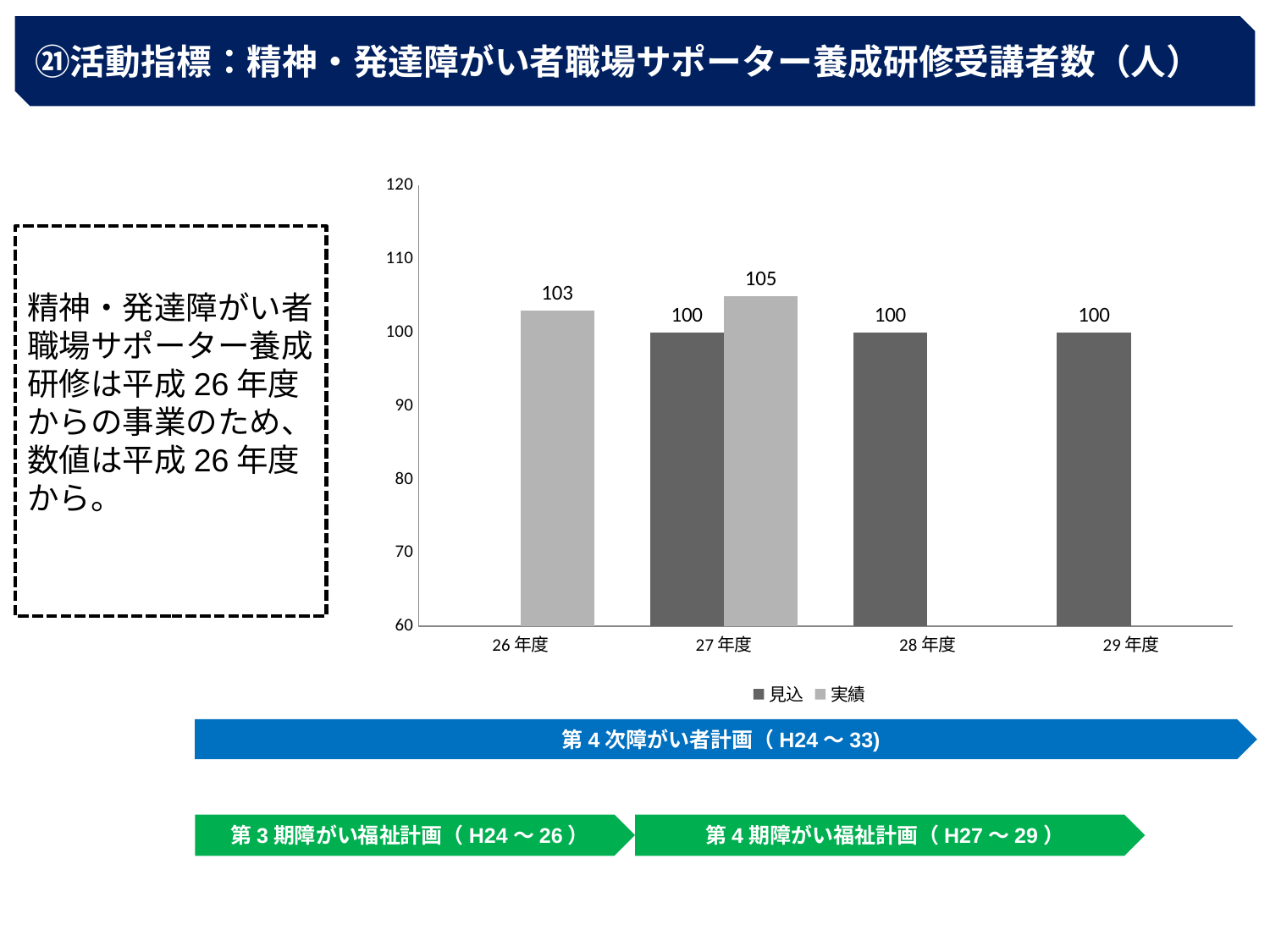

㉑活動指標：精神・発達障がい者職場サポーター養成研修受講者数（人）

### Chart

| Category | 見込 | 実績 |
|---|---|---|
| 26年度 | None | 103.0 |
| 27年度 | 100.0 | 105.0 |
| 28年度 | 100.0 | None |
| 29年度 | 100.0 | None |
精神・発達障がい者職場サポーター養成研修は平成26年度からの事業のため、数値は平成26年度から。

第4次障がい者計画（H24～33)
第3期障がい福祉計画（H24～26）
第4期障がい福祉計画（H27～29）